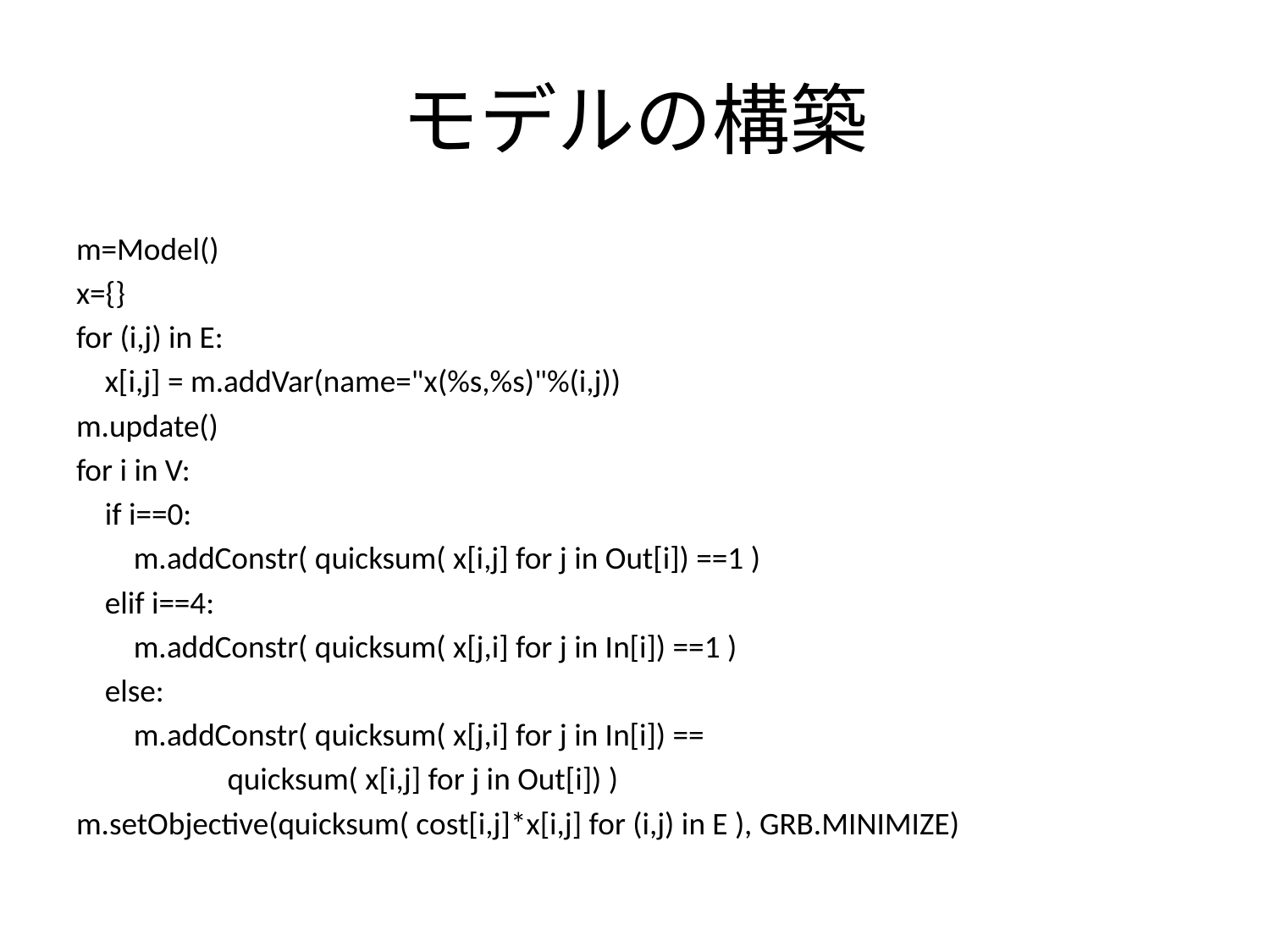

# モデルの構築
m=Model()
x={}
for (i,j) in E:
    x[i,j] = m.addVar(name="x(%s,%s)"%(i,j))
m.update()
for i in V:
    if i==0:
        m.addConstr( quicksum( x[i,j] for j in Out[i]) ==1 )
    elif i==4:
        m.addConstr( quicksum( x[j,i] for j in In[i]) ==1 )
    else:
        m.addConstr( quicksum( x[j,i] for j in In[i]) ==
                     quicksum( x[i,j] for j in Out[i]) )
m.setObjective(quicksum( cost[i,j]*x[i,j] for (i,j) in E ), GRB.MINIMIZE)